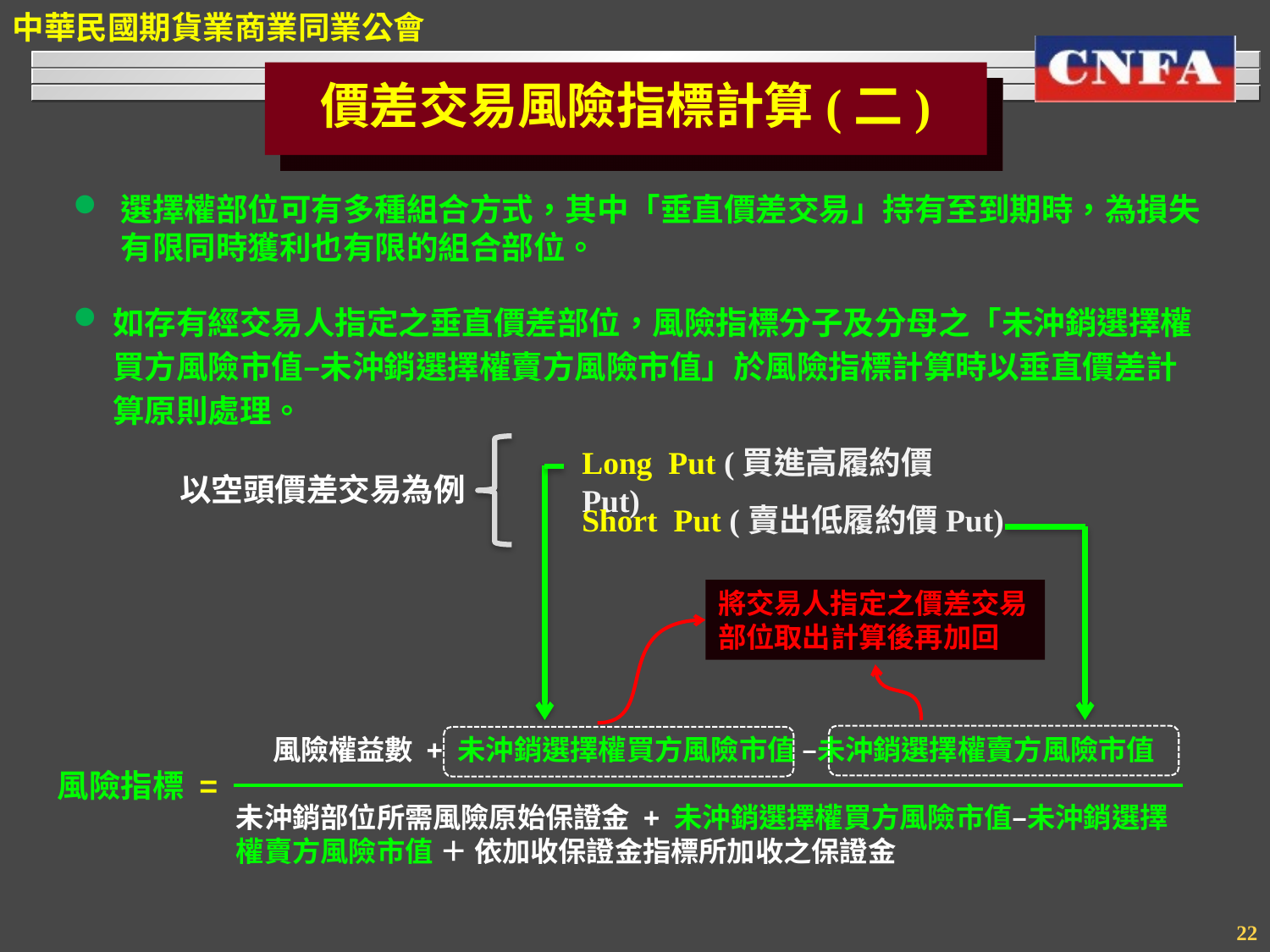

價差交易風險指標計算(二)
選擇權部位可有多種組合方式，其中「垂直價差交易」持有至到期時，為損失有限同時獲利也有限的組合部位。
如存有經交易人指定之垂直價差部位，風險指標分子及分母之「未沖銷選擇權買方風險市值–未沖銷選擇權賣方風險市值」於風險指標計算時以垂直價差計算原則處理。

Long  Put (買進高履約價Put)

以空頭價差交易為例
Short  Put (賣出低履約價Put)
將交易人指定之價差交易部位取出計算後再加回

風險權益數 + 未沖銷選擇權買方風險市值 –未沖銷選擇權賣方風險市值

未沖銷部位所需風險原始保證金 + 未沖銷選擇權買方風險市值–未沖銷選擇權賣方風險市值 ＋ 依加收保證金指標所加收之保證金

風險指標 =